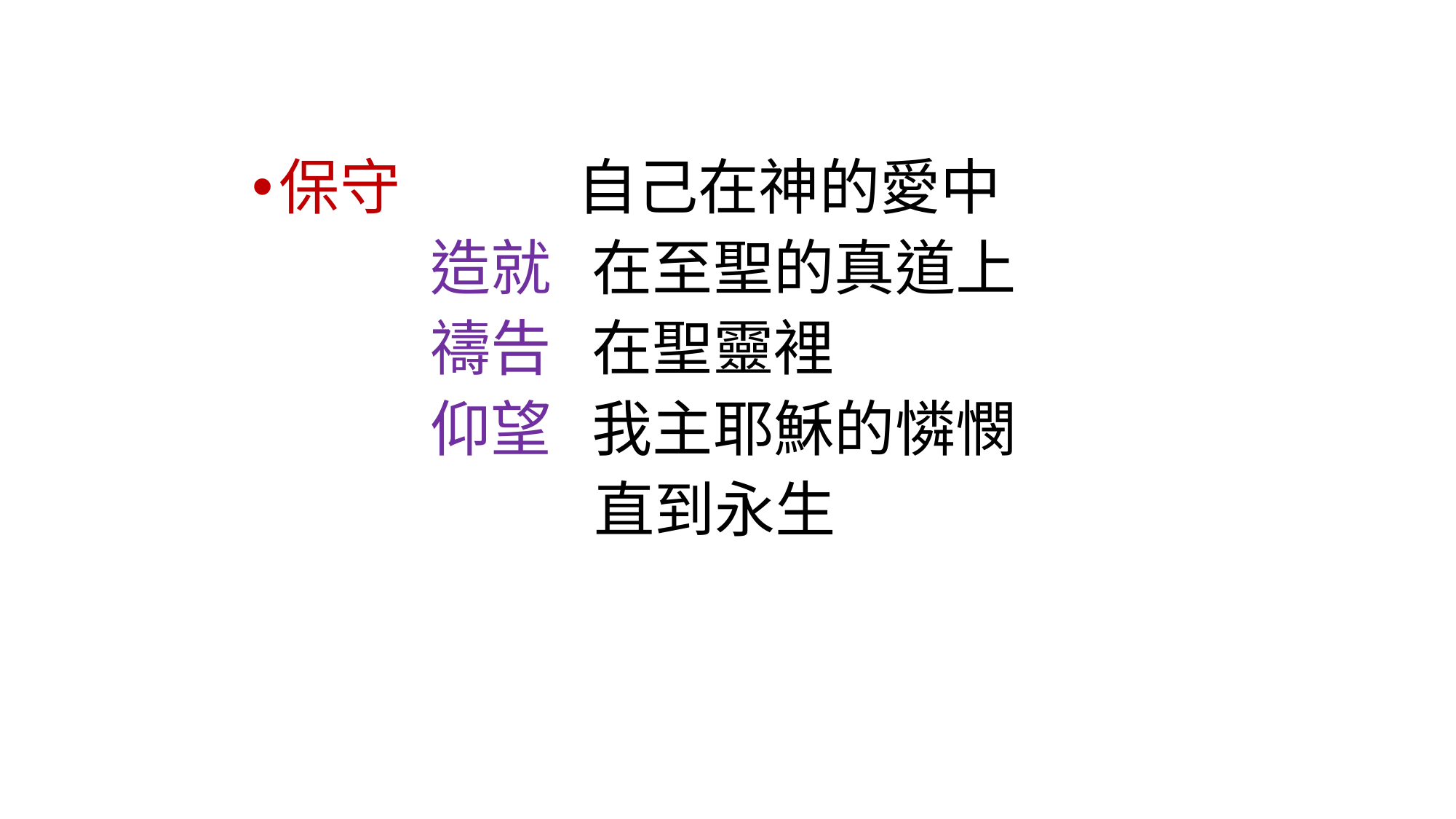

保守             自己在神的愛中
            造就   在至聖的真道上
            禱告   在聖靈裡
            仰望   我主耶穌的憐憫
                        直到永生